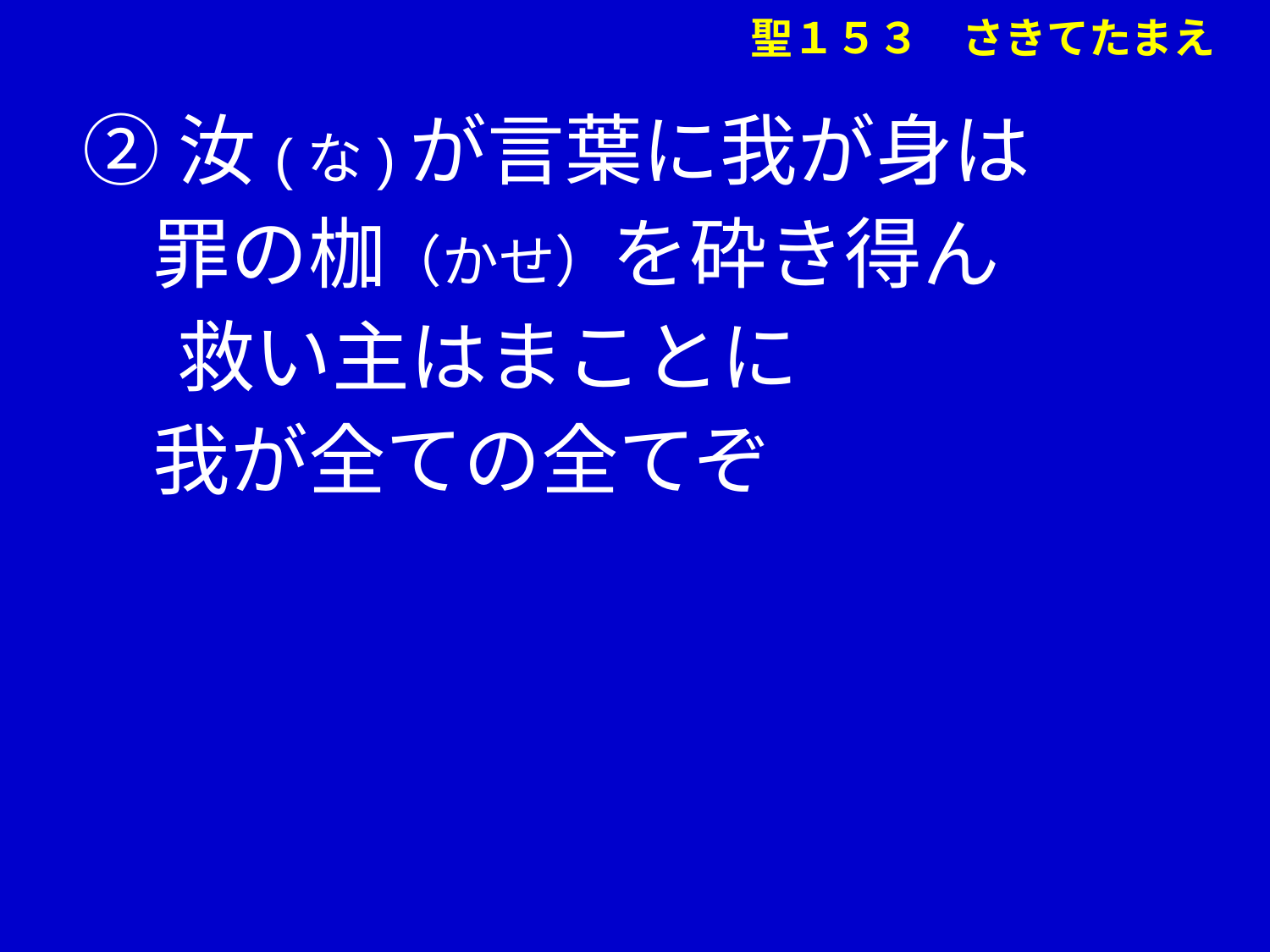

②汝(な)が言葉に我が身は
   罪の枷（かせ）を砕き得ん
　 救い主はまことに
   我が全ての全てぞ

聖１５３　さきてたまえ